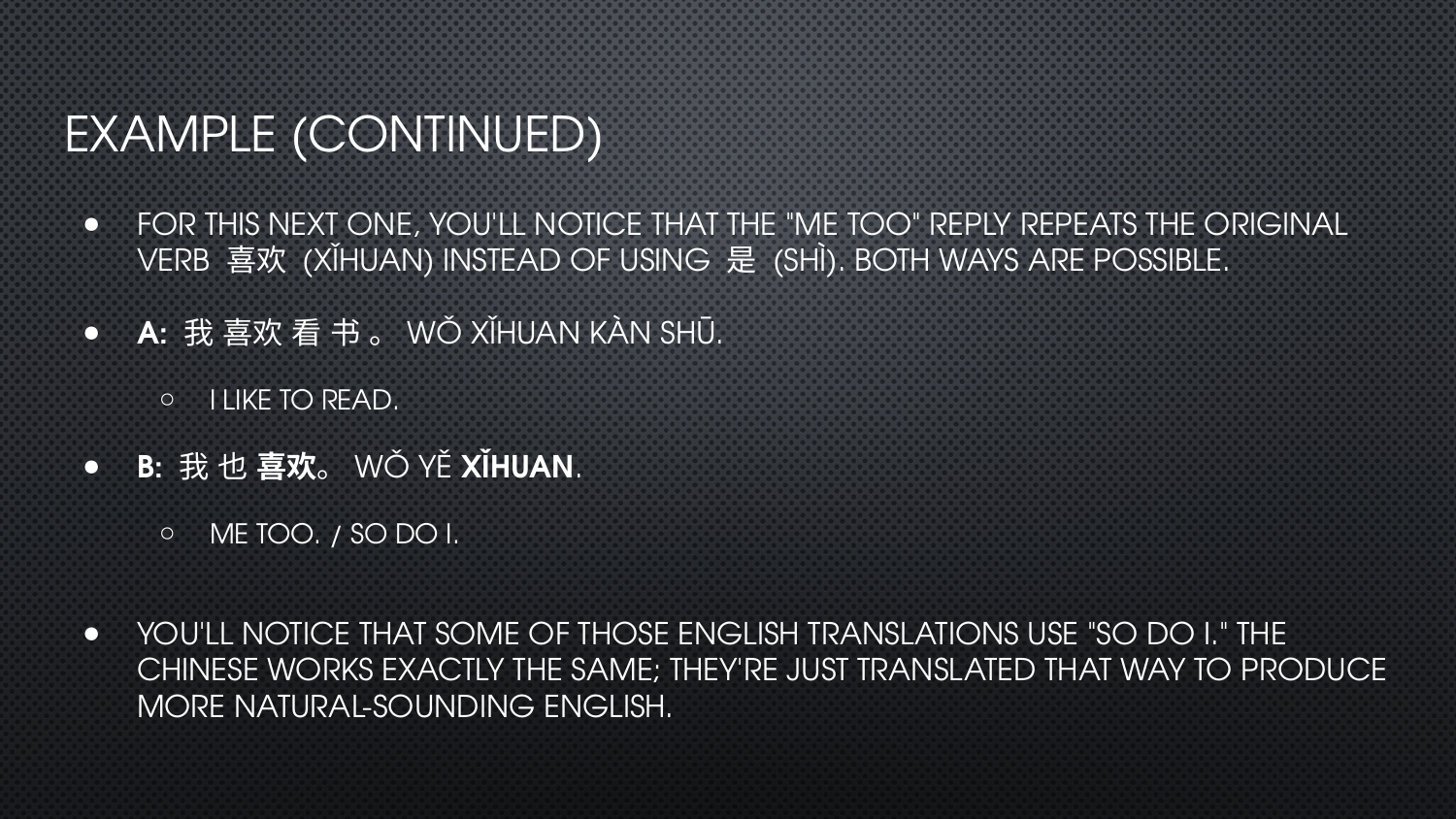

# Example (Continued)
For this next one, you'll notice that the "me too" reply repeats the original verb 喜欢 (xǐhuan) instead of using 是 (shì). Both ways are possible.

A: 我 喜欢 看 书 。Wǒ xǐhuan kàn shū.
I like to read.
B: 我 也 喜欢。Wǒ yě xǐhuan.
Me too. / So do I.

You'll notice that some of those English translations use "so do I." The Chinese works exactly the same; they're just translated that way to produce more natural-sounding English.